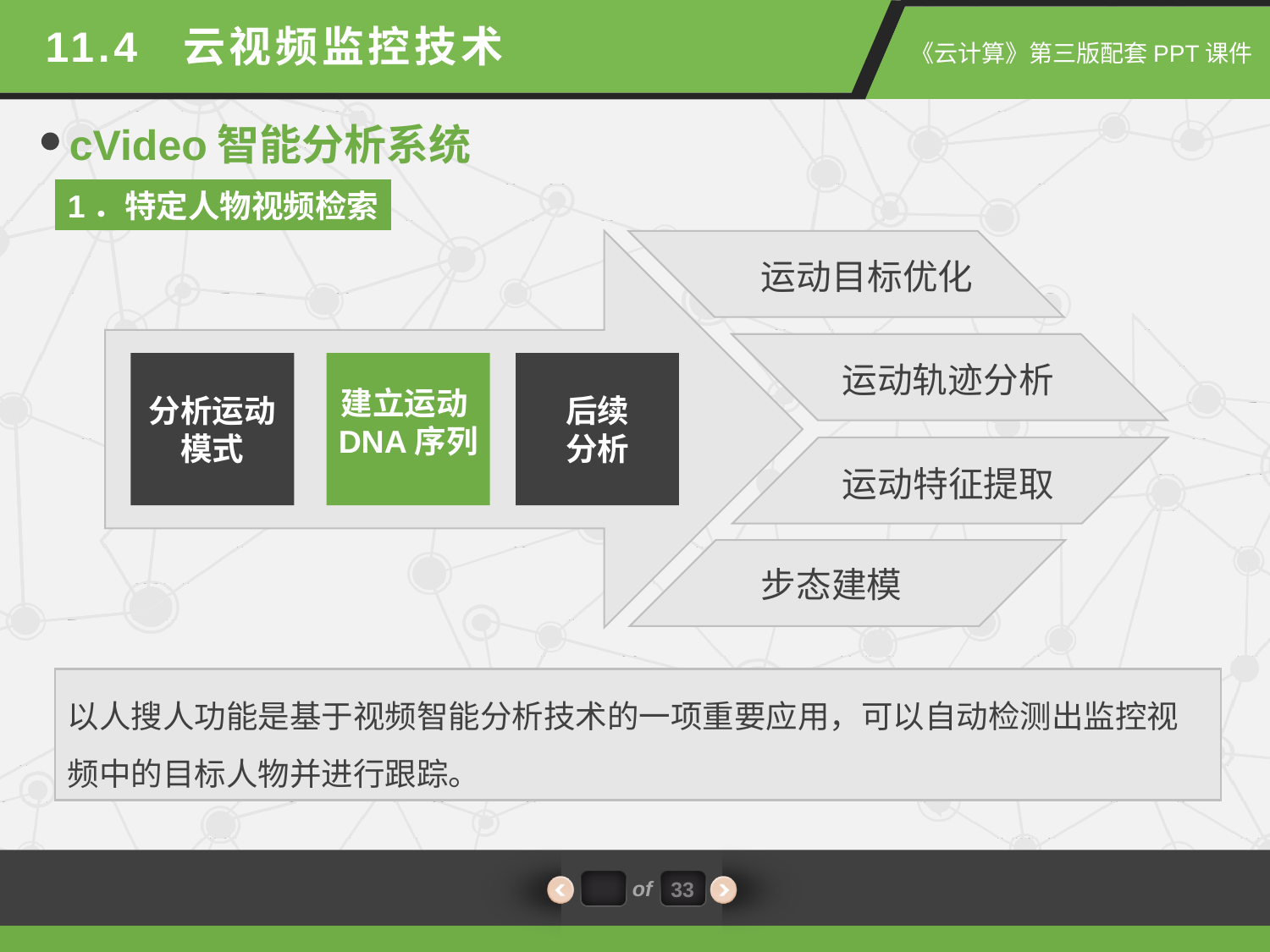

11.4  云视频监控技术
cVideo智能分析系统

1．特定人物视频检索

运动目标优化

运动轨迹分析
分析运动
模式

建立运动DNA序列
后续
分析

运动特征提取

步态建模
以人搜人功能是基于视频智能分析技术的一项重要应用，可以自动检测出监控视频中的目标人物并进行跟踪。
13